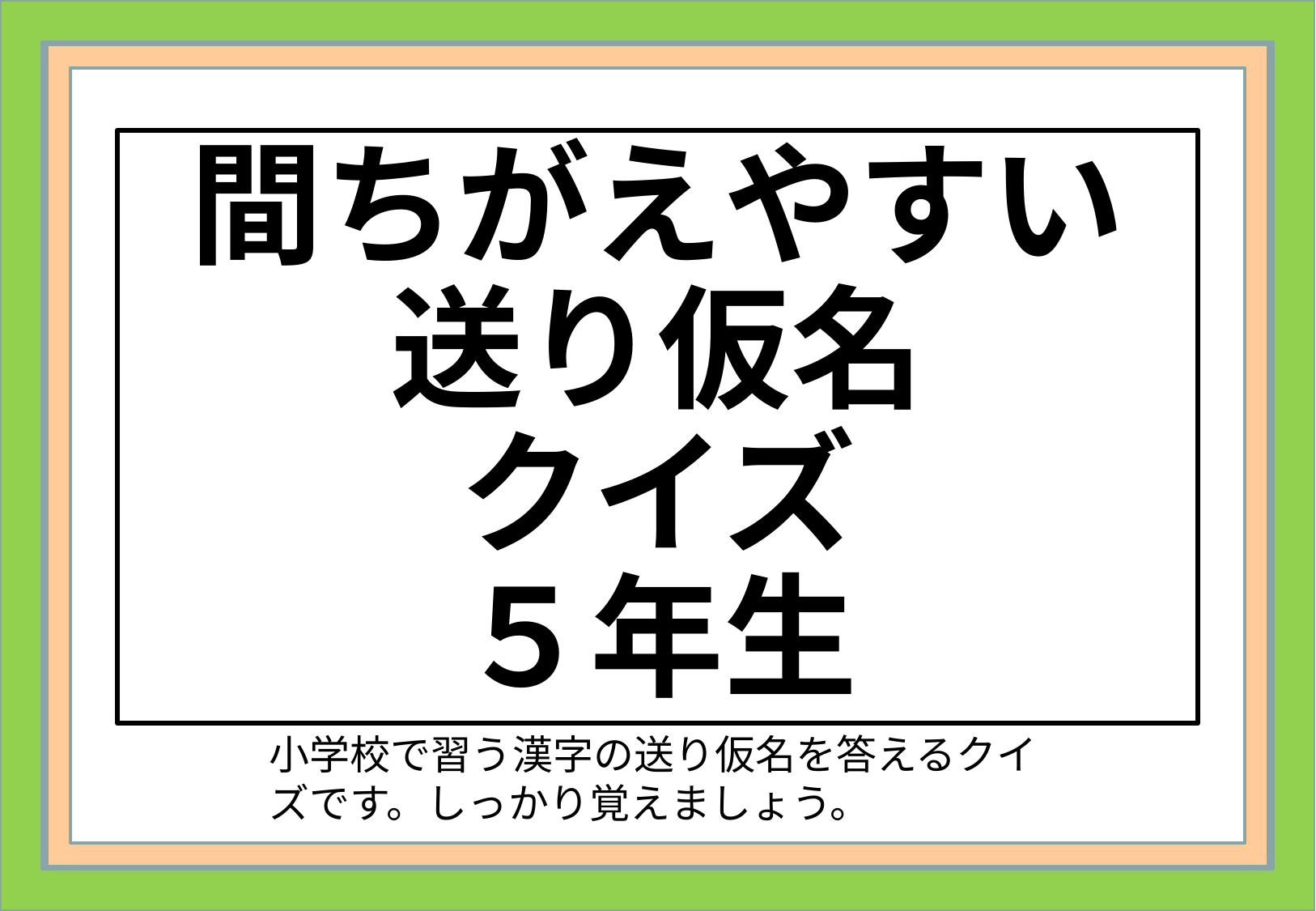

# 間ちがえやすい送り仮名 クイズ ５年生
小学校で習う漢字の送り仮名を答えるクイズです。しっかり覚えましょう。